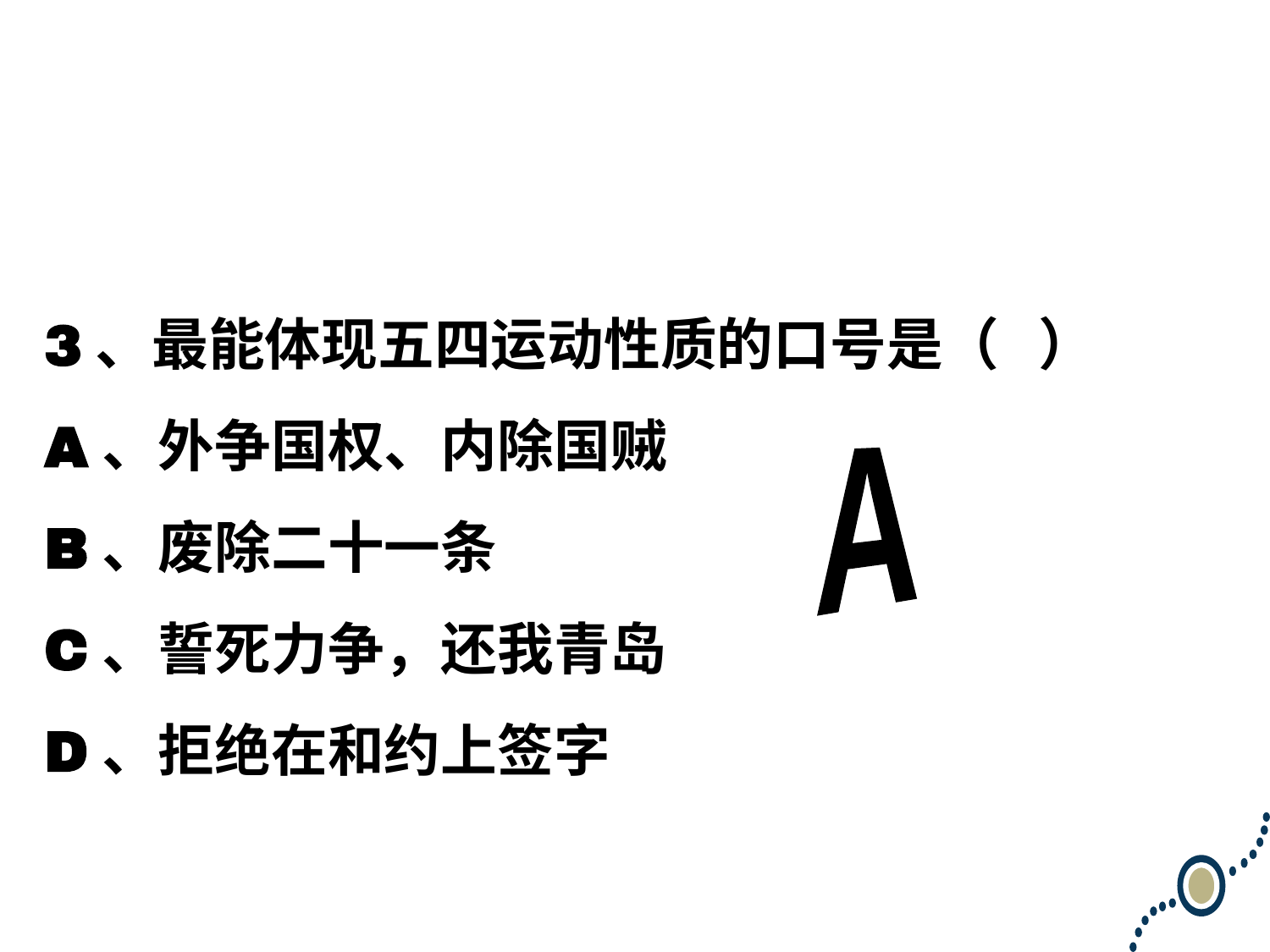

3、最能体现五四运动性质的口号是（   ）
A、外争国权、内除国贼
B、废除二十一条
C、誓死力争，还我青岛
D、拒绝在和约上签字
A